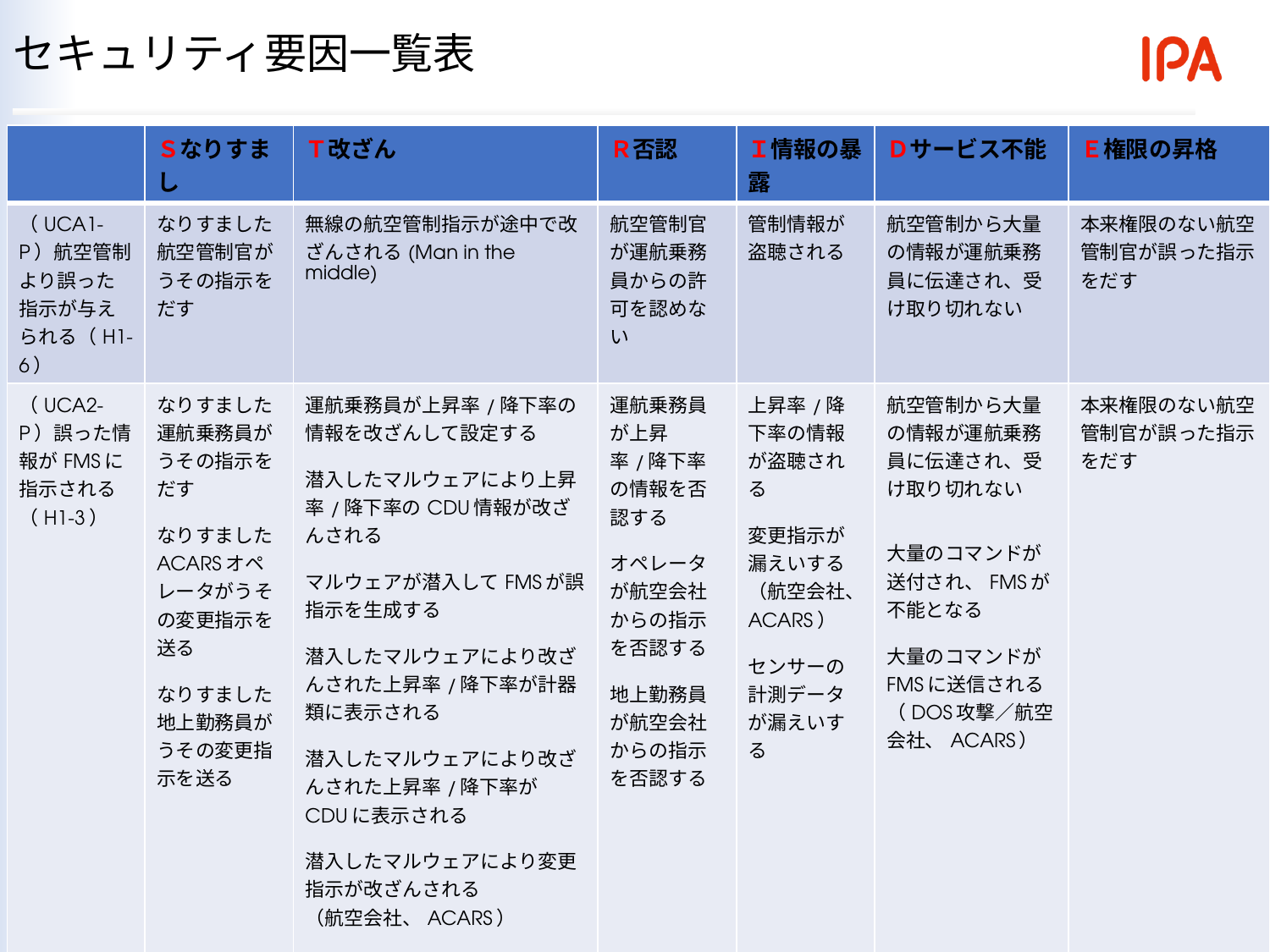

セキュリティ要因一覧表
|  | Ｓなりすまし | Ｔ改ざん | Ｒ否認 | Ｉ情報の暴露 | Ｄサービス不能 | Ｅ権限の昇格 |
| --- | --- | --- | --- | --- | --- | --- |
| （UCA1-P）航空管制より誤った指示が与えられる（H1-6） | なりすました航空管制官がうその指示をだす | 無線の航空管制指示が途中で改ざんされる(Man in the middle) | 航空管制官が運航乗務員からの許可を認めない | 管制情報が盗聴される | 航空管制から大量の情報が運航乗務員に伝達され、受け取り切れない | 本来権限のない航空管制官が誤った指示をだす |
| （UCA2-P）誤った情報がFMSに指示される（H1-3） | なりすました運航乗務員がうその指示をだす なりすましたACARSオペレータがうその変更指示を送る なりすました地上勤務員がうその変更指示を送る | 運航乗務員が上昇率/降下率の情報を改ざんして設定する 潜入したマルウェアにより上昇率/降下率のCDU情報が改ざんされる マルウェアが潜入してFMSが誤指示を生成する 潜入したマルウェアにより改ざんされた上昇率/降下率が計器類に表示される 潜入したマルウェアにより改ざんされた上昇率/降下率がCDUに表示される 潜入したマルウェアにより変更指示が改ざんされる （航空会社、ACARS） 無線の送信データが途中で改ざんされる センサーの計測データが改ざんされる | 運航乗務員が上昇率/降下率の情報を否認する オペレータが航空会社からの指示を否認する 地上勤務員が航空会社からの指示を否認する | 上昇率/降下率の情報が盗聴される 変更指示が漏えいする （航空会社、ACARS） センサーの計測データが漏えいする | 航空管制から大量の情報が運航乗務員に伝達され、受け取り切れない 大量のコマンドが送付され、FMSが不能となる 大量のコマンドがFMSに送信される（DOS攻撃／航空会社、ACARS） | 本来権限のない航空管制官が誤った指示をだす |